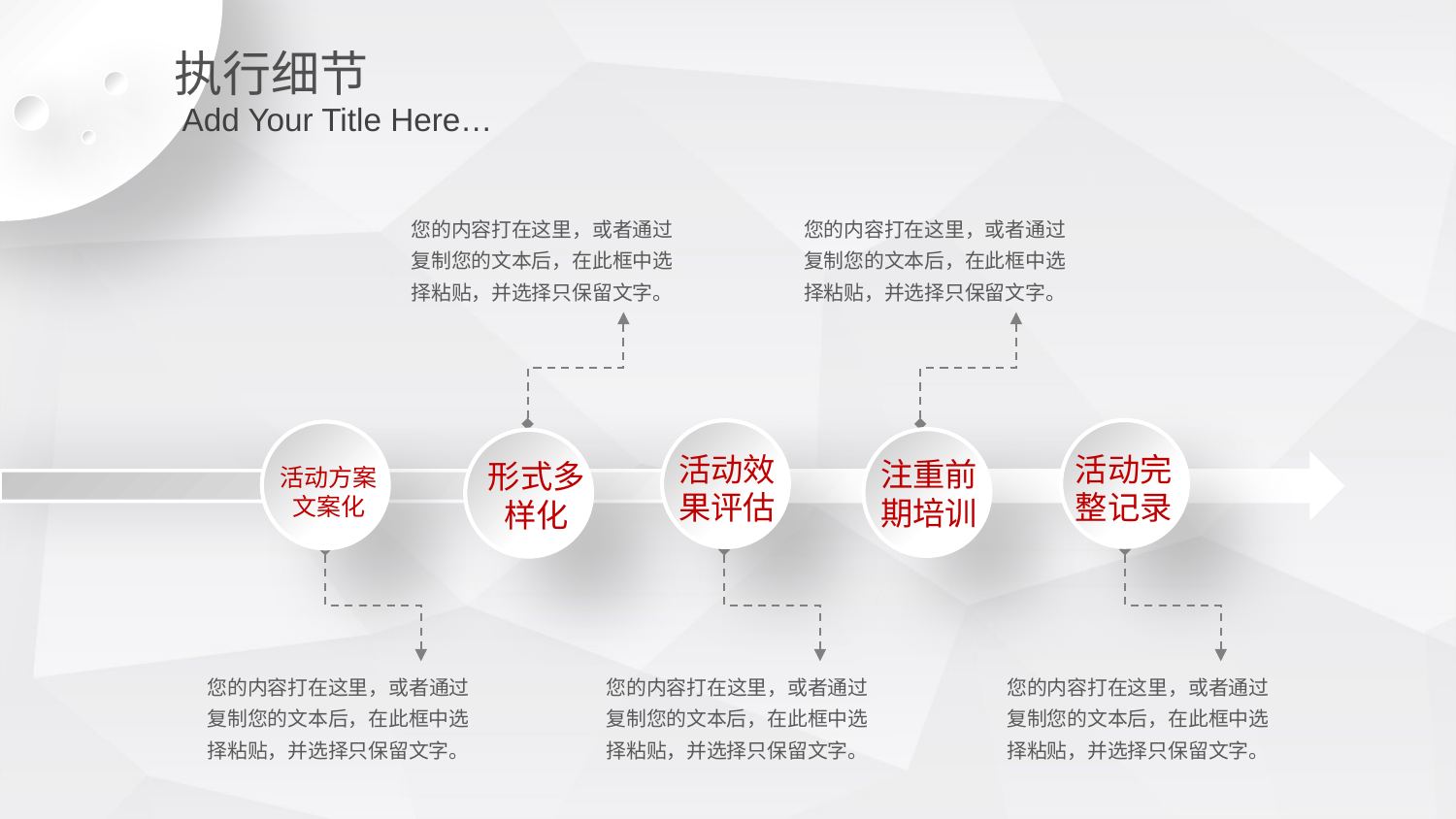

执行细节

Add Your Title Here…

您的内容打在这里，或者通过复制您的文本后，在此框中选择粘贴，并选择只保留文字。
您的内容打在这里，或者通过复制您的文本后，在此框中选择粘贴，并选择只保留文字。

活动完
整记录
活动效
果评估
注重前
期培训
形式多
样化

活动方案
文案化
您的内容打在这里，或者通过复制您的文本后，在此框中选择粘贴，并选择只保留文字。
您的内容打在这里，或者通过复制您的文本后，在此框中选择粘贴，并选择只保留文字。
您的内容打在这里，或者通过复制您的文本后，在此框中选择粘贴，并选择只保留文字。